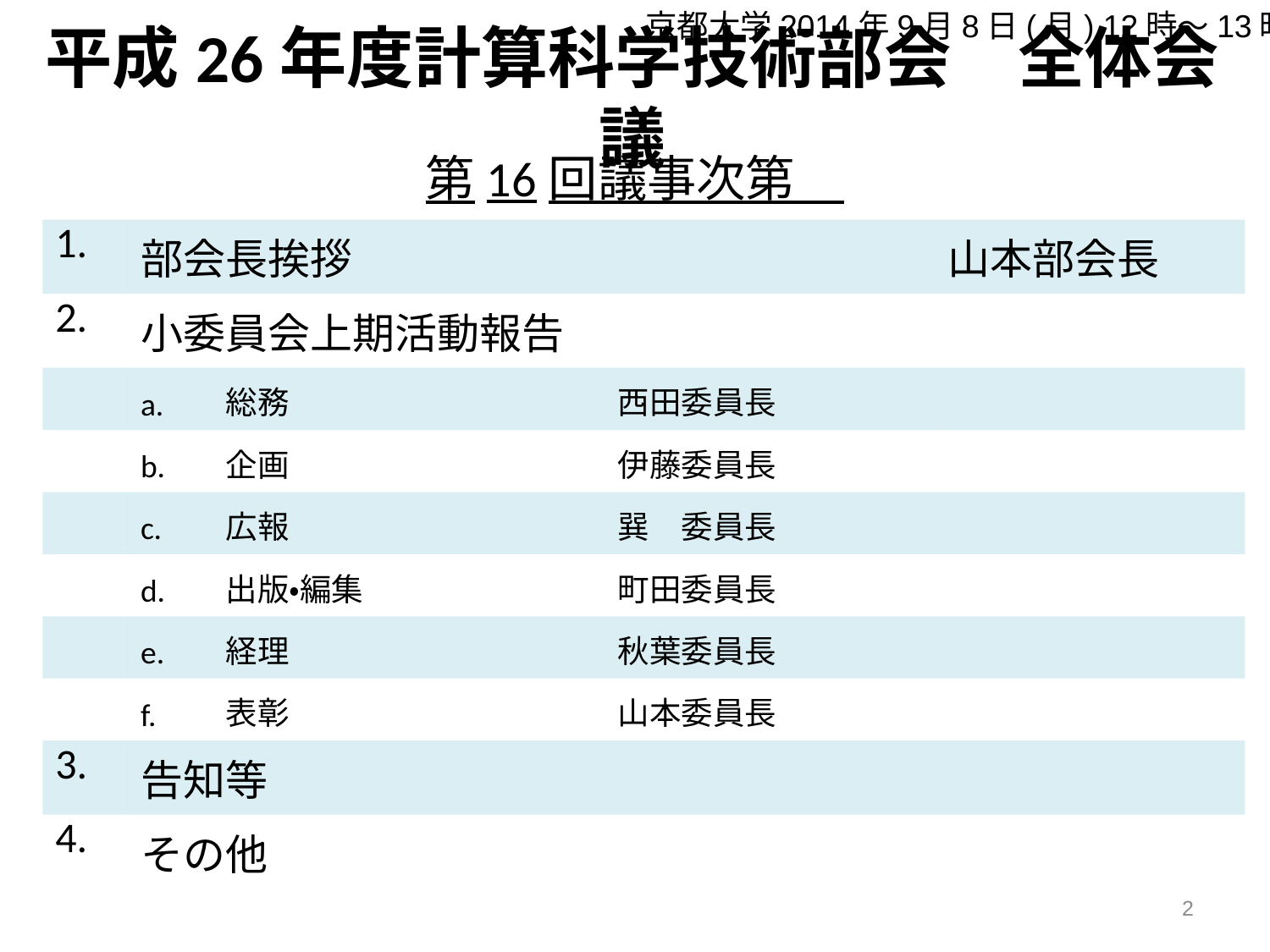

京都大学2014年9月8日(月) 12時～13時
平成26年度計算科学技術部会　全体会議
第16回議事次第
| 1. | 部会長挨拶 |  |  | 山本部会長 |
| --- | --- | --- | --- | --- |
| 2. | 小委員会上期活動報告 |  |  |  |
|  | a. | 総務 | 西田委員長 |  |
|  | b. | 企画 | 伊藤委員長 |  |
|  | c. | 広報 | 巽　委員長 |  |
|  | d. | 出版・編集 | 町田委員長 |  |
|  | e. | 経理 | 秋葉委員長 |  |
|  | f. | 表彰 | 山本委員長 |  |
| 3. | 告知等 |  |  |  |
| 4. | その他 |  |  |  |
2